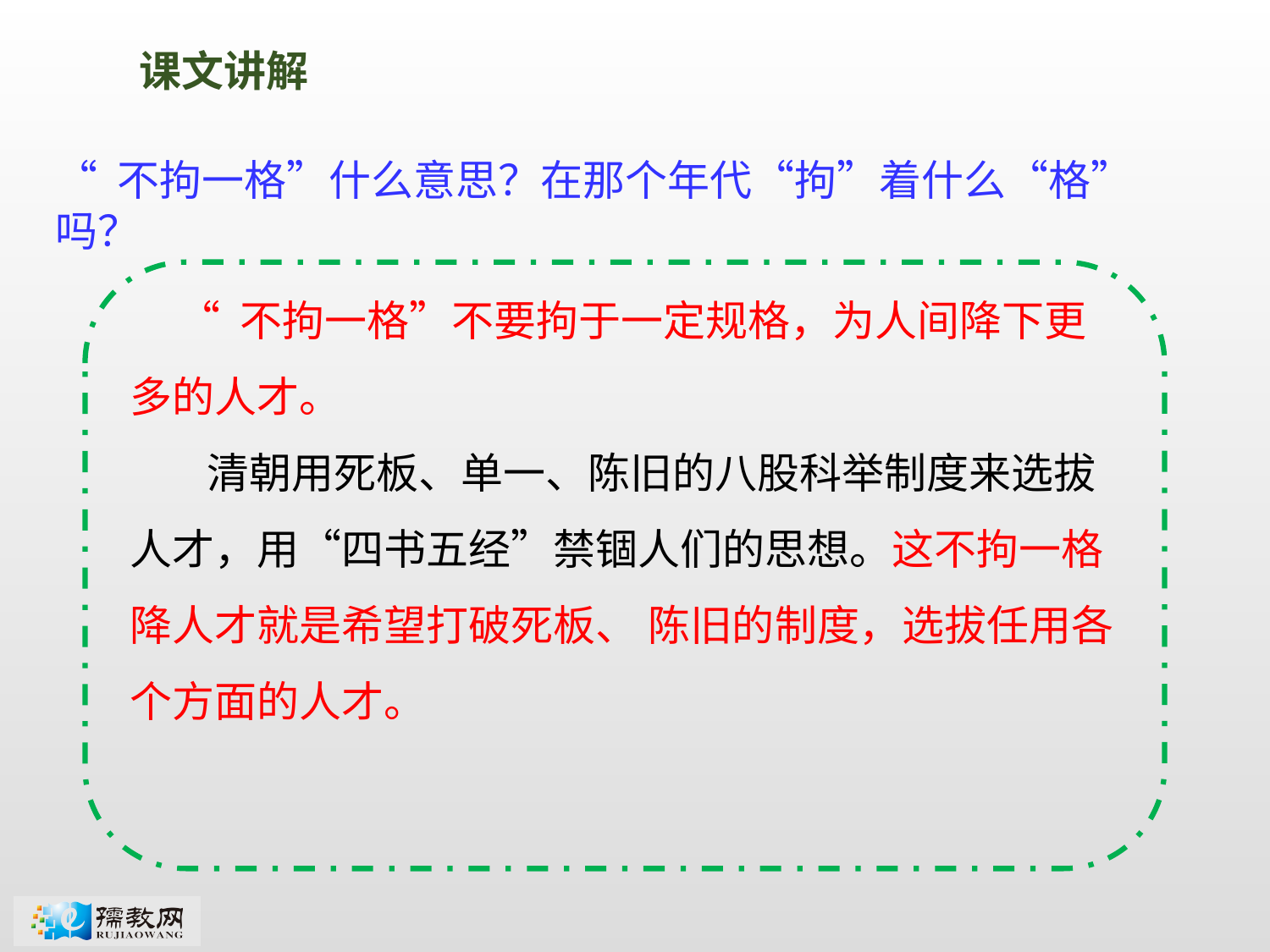

课文讲解
“ 不拘一格”什么意思？在那个年代“拘”着什么“格”吗？

     “ 不拘一格”不要拘于一定规格，为人间降下更多的人才。
       清朝用死板、单一、陈旧的八股科举制度来选拔人才，用“四书五经”禁锢人们的思想。这不拘一格降人才就是希望打破死板、 陈旧的制度，选拔任用各个方面的人才。